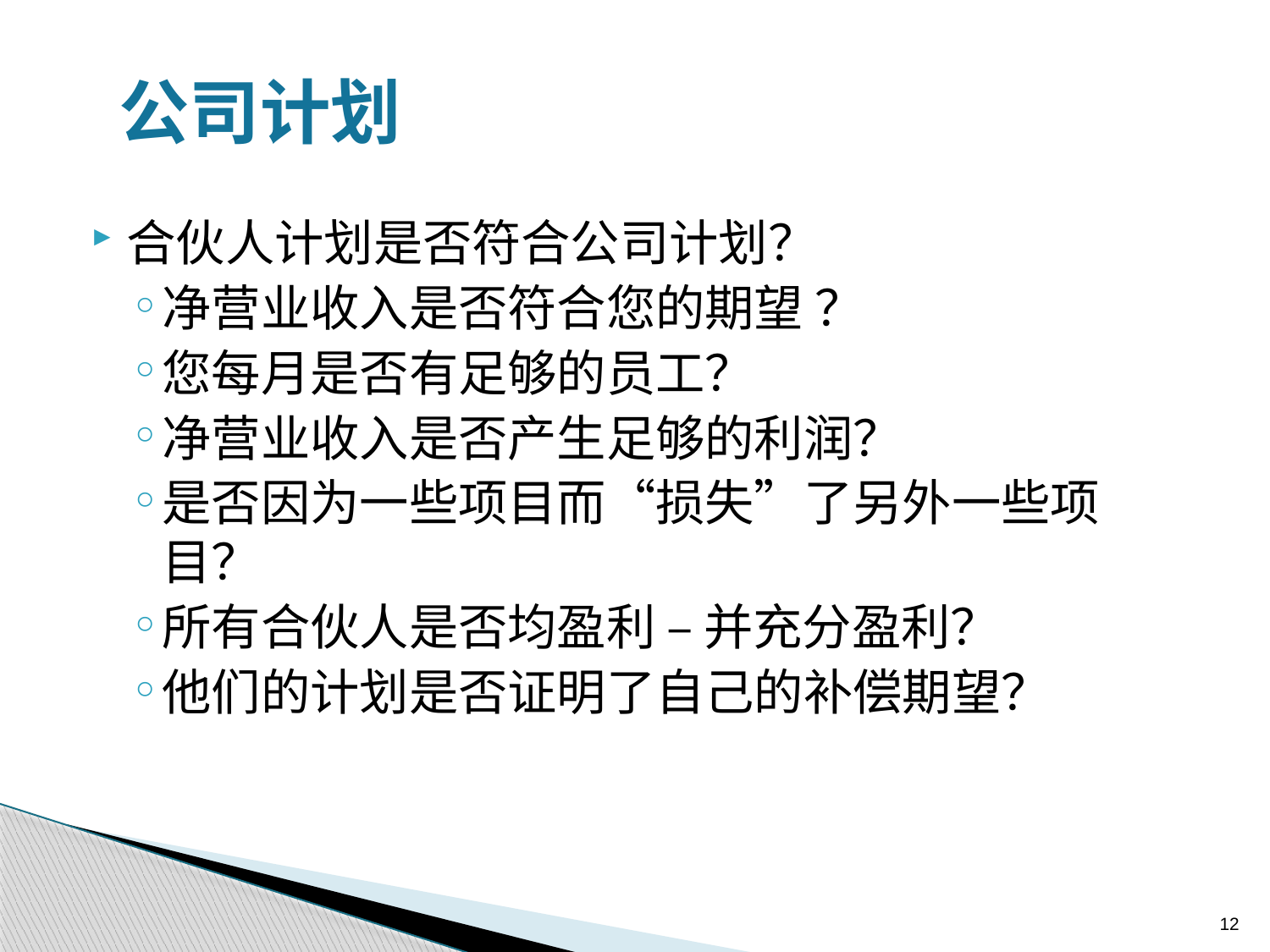

公司计划
合伙人计划是否符合公司计划？
净营业收入是否符合您的期望 ？
您每月是否有足够的员工？
净营业收入是否产生足够的利润？
是否因为一些项目而“损失”了另外一些项目？
所有合伙人是否均盈利 – 并充分盈利？
他们的计划是否证明了自己的补偿期望？
12